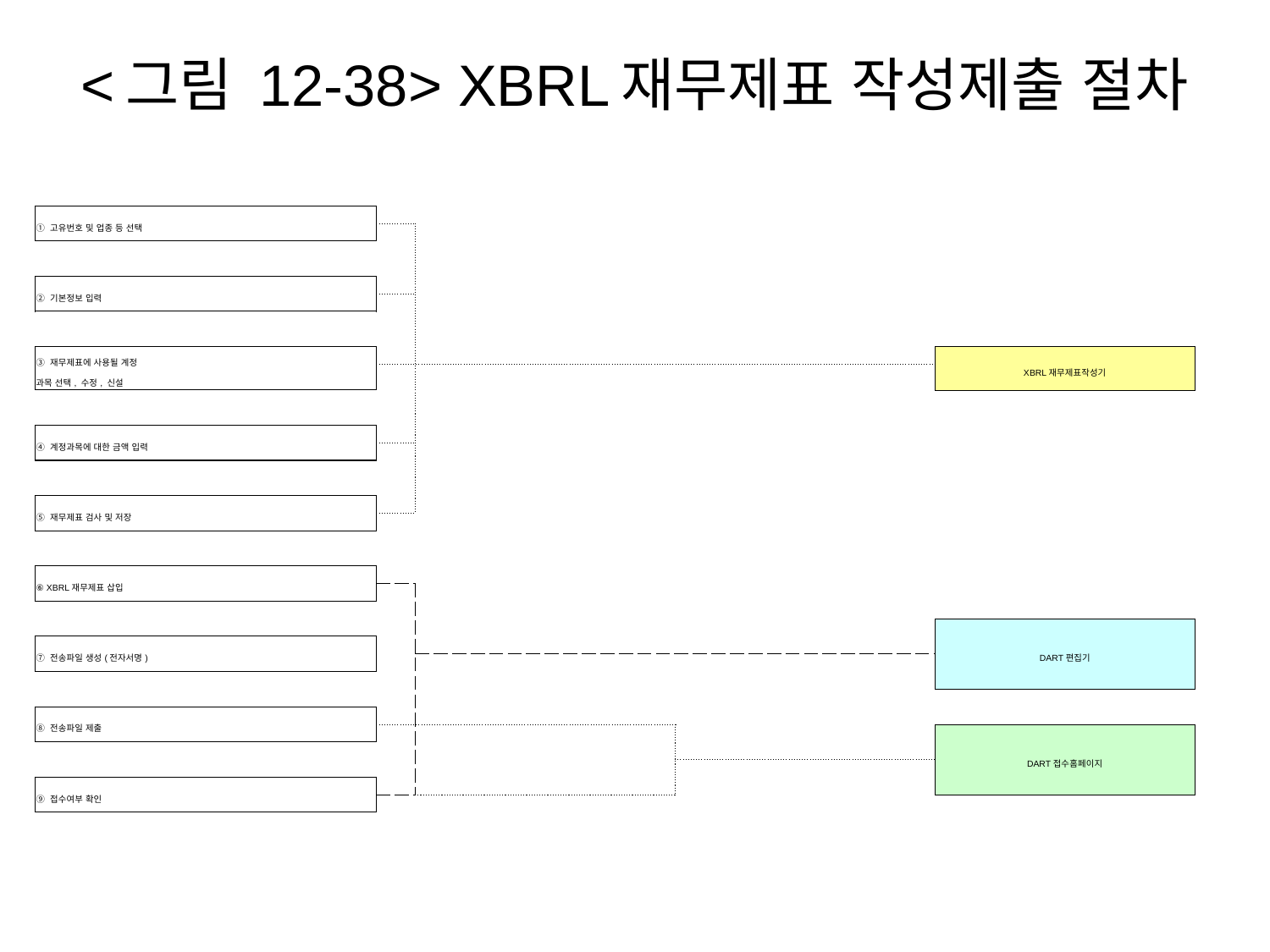

# <그림 12-38> XBRL재무제표 작성제출 절차
|  |  |  |  |  |
| --- | --- | --- | --- | --- |
| ① 고유번호 및 업종 등 선택 |  |  |  |  |
|  |  |  |  |  |
|  |  |  |  |  |
|  |  |  |  |  |
| ② 기본정보 입력 |  |  |  |  |
|  |  |  |  |  |
|  |  |  |  |  |
|  |  |  |  |  |
| ③ 재무제표에 사용될 계정 과목 선택, 수정, 신설 |  |  |  | XBRL재무제표작성기 |
|  |  |  |  |  |
|  |  |  |  |  |
|  |  |  |  |  |
| ④ 계정과목에 대한 금액 입력 |  |  |  |  |
|  |  |  |  |  |
|  |  |  |  |  |
|  |  |  |  |  |
| ⑤ 재무제표 검사 및 저장 |  |  |  |  |
|  |  |  |  |  |
|  |  |  |  |  |
|  |  |  |  |  |
| ⑥ XBRL재무제표 삽입 |  |  |  |  |
|  |  |  |  |  |
|  |  |  |  |  |
|  |  |  |  | DART편집기 |
| ⑦ 전송파일 생성(전자서명) |  |  |  |  |
|  |  |  |  |  |
|  |  |  |  |  |
|  |  |  |  |  |
| ⑧ 전송파일 제출 |  |  |  |  |
|  |  |  |  | DART접수홈페이지 |
|  |  |  |  |  |
|  |  |  |  |  |
| ⑨ 접수여부 확인 |  |  |  |  |
|  |  |  |  |  |
|  |  |  |  |  |